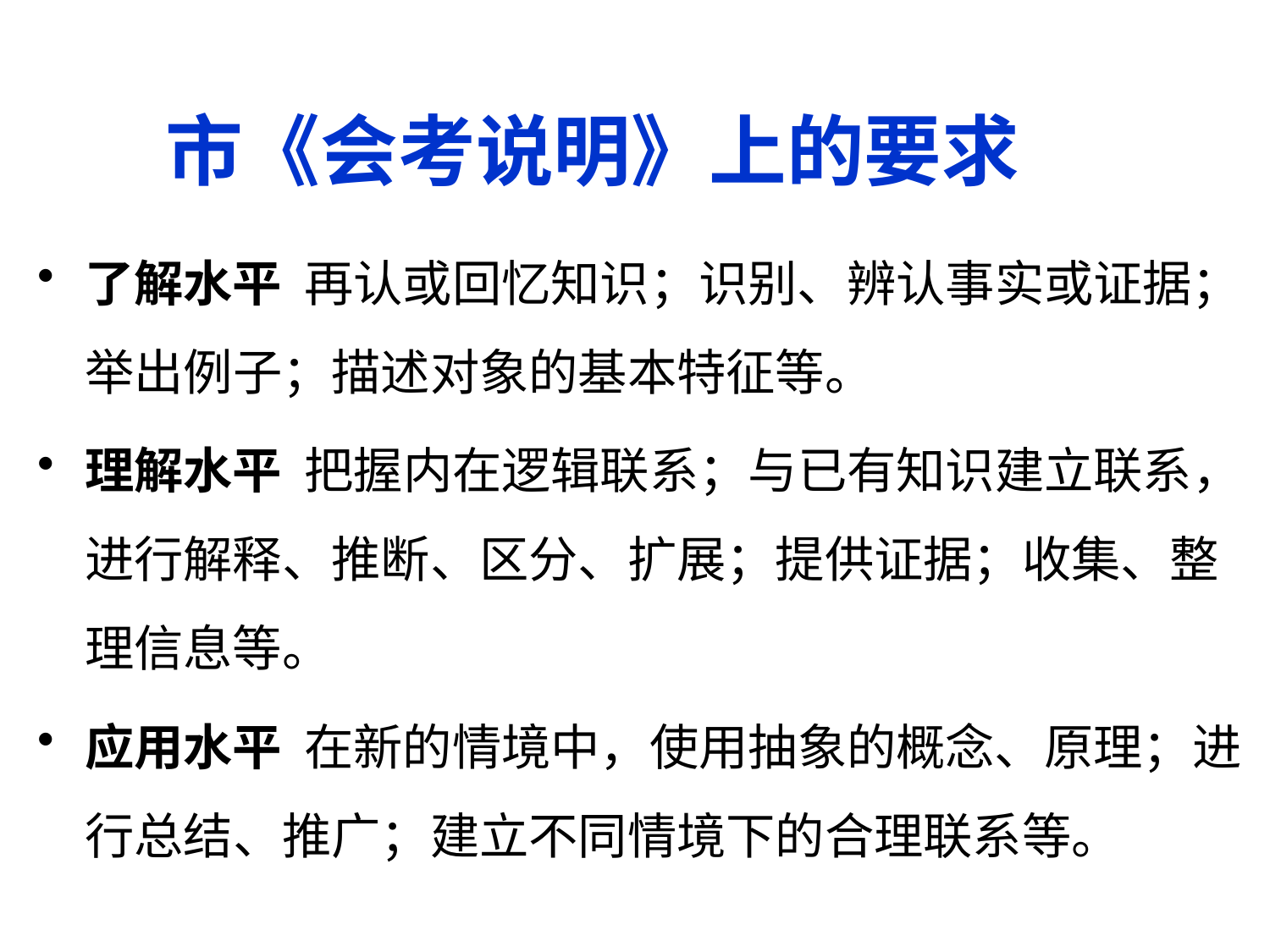

# 市《会考说明》上的要求
了解水平  再认或回忆知识；识别、辨认事实或证据；举出例子；描述对象的基本特征等。
理解水平  把握内在逻辑联系；与已有知识建立联系，进行解释、推断、区分、扩展；提供证据；收集、整理信息等。
应用水平  在新的情境中，使用抽象的概念、原理；进行总结、推广；建立不同情境下的合理联系等。